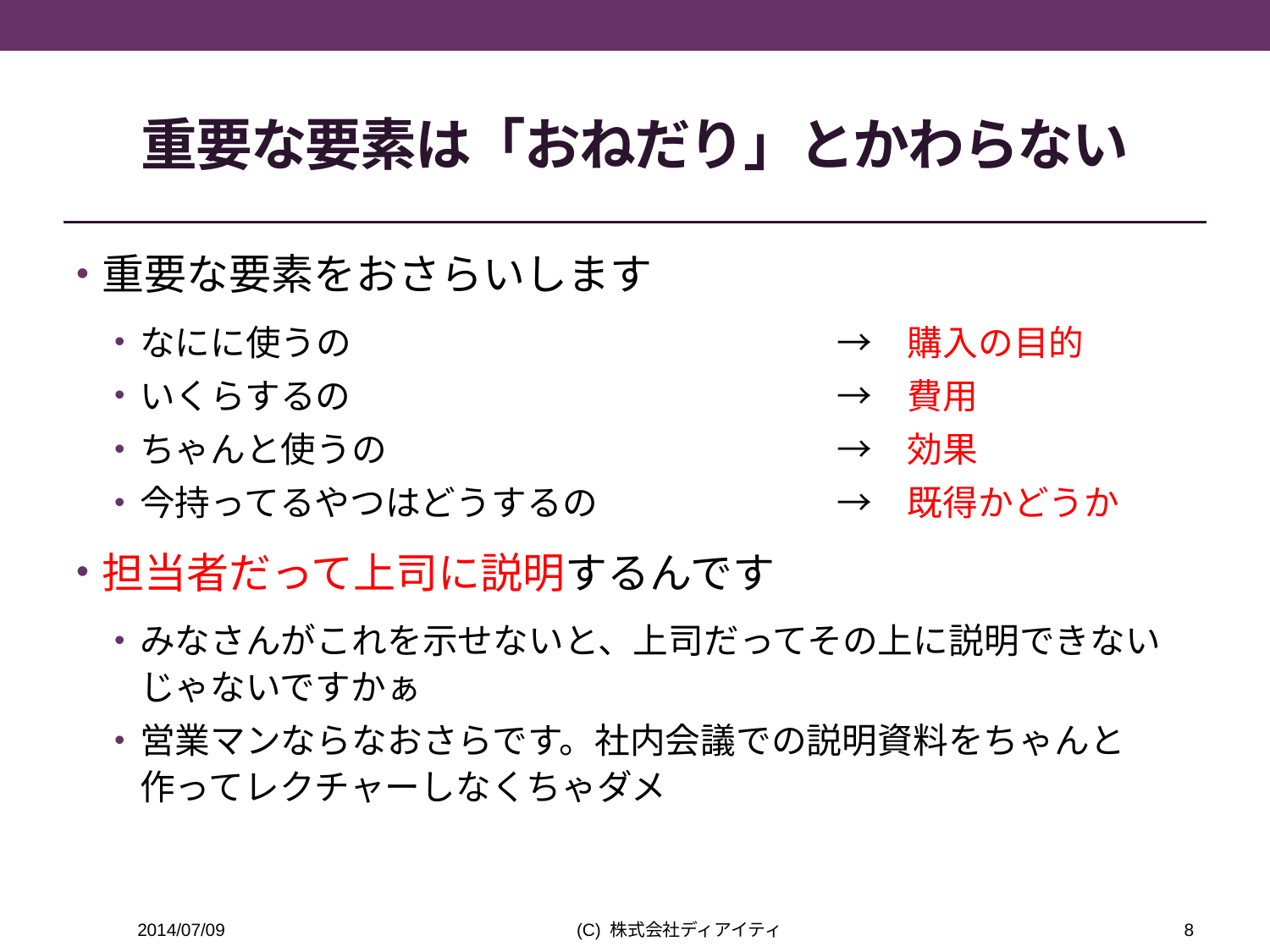

# 重要な要素は「おねだり」とかわらない
重要な要素をおさらいします
なにに使うの	→　購入の目的
いくらするの	→　費用
ちゃんと使うの	→　効果
今持ってるやつはどうするの	→　既得かどうか
担当者だって上司に説明するんです
みなさんがこれを示せないと、上司だってその上に説明できないじゃないですかぁ
営業マンならなおさらです。社内会議での説明資料をちゃんと作ってレクチャーしなくちゃダメ

2014/07/09
(C) 株式会社ディアイティ
8